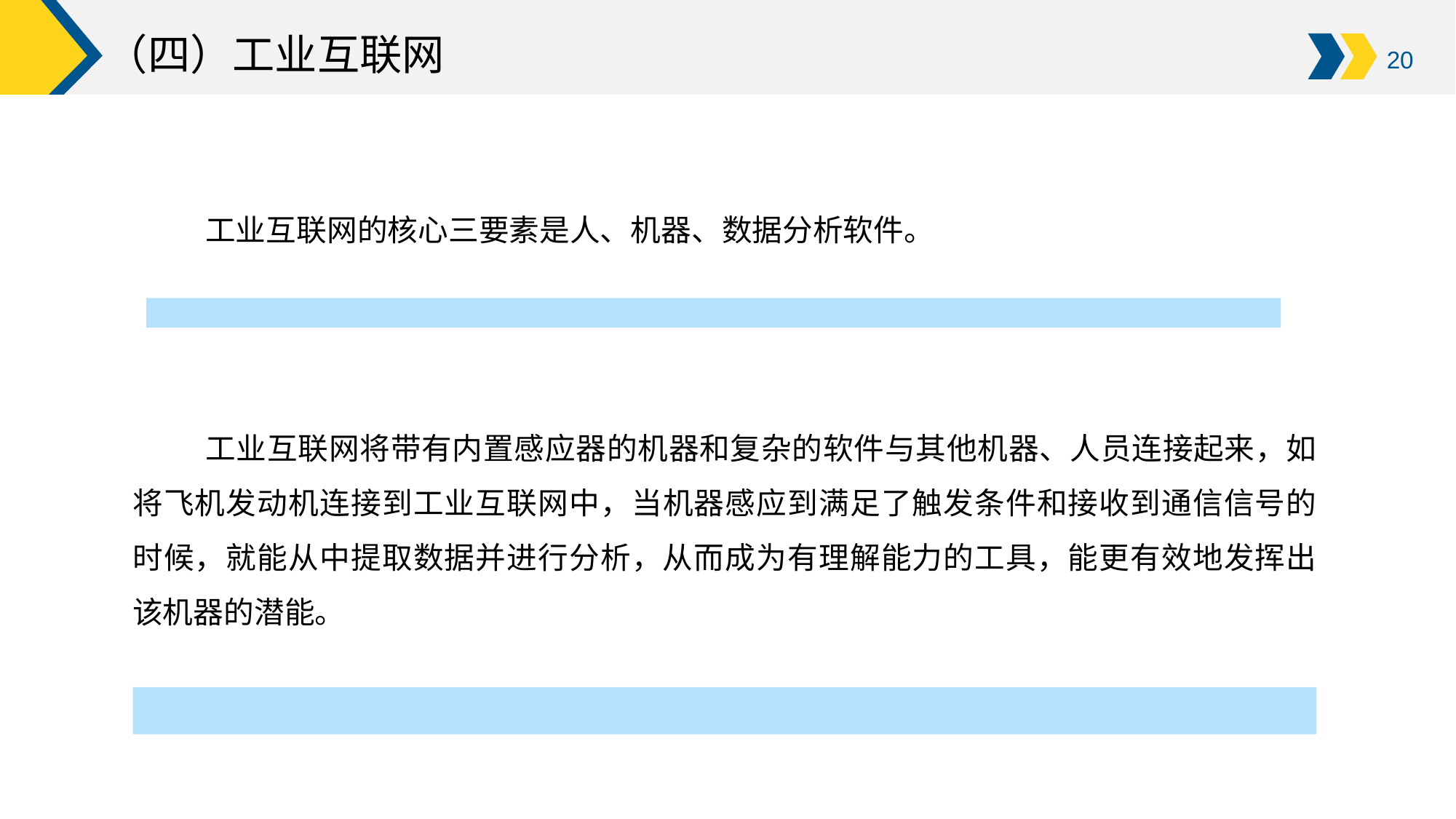

# （四）工业互联网
工业互联网的核心三要素是人、机器、数据分析软件。

工业互联网将带有内置感应器的机器和复杂的软件与其他机器、人员连接起来，如将飞机发动机连接到工业互联网中，当机器感应到满足了触发条件和接收到通信信号的时候，就能从中提取数据并进行分析，从而成为有理解能力的工具，能更有效地发挥出该机器的潜能。